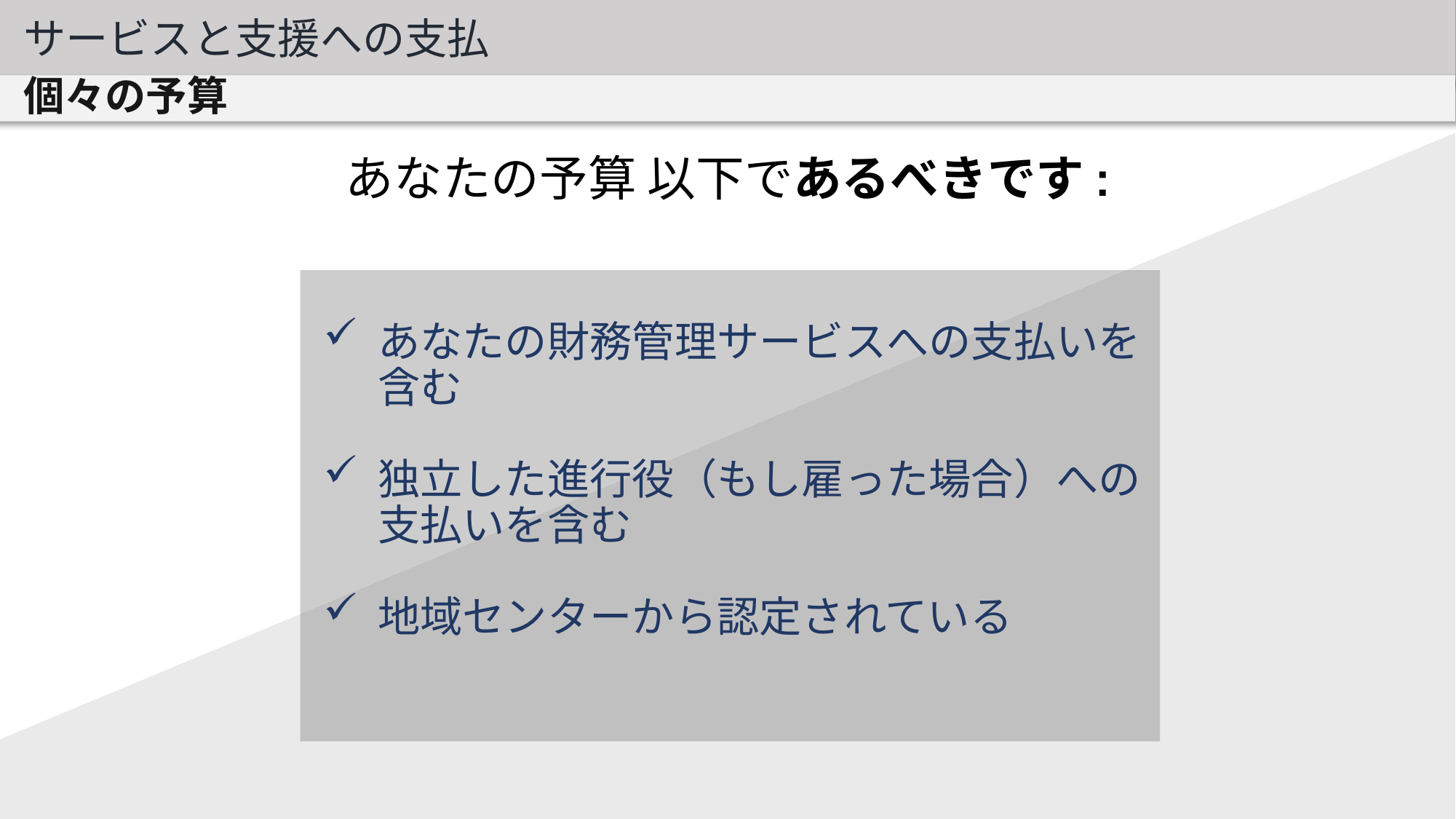

サービスと支援への支払
個々の予算
あなたの予算 以下であるべきです:

あなたの財務管理サービスへの支払いを含む

独立した進行役（もし雇った場合）への支払いを含む

地域センターから認定されている